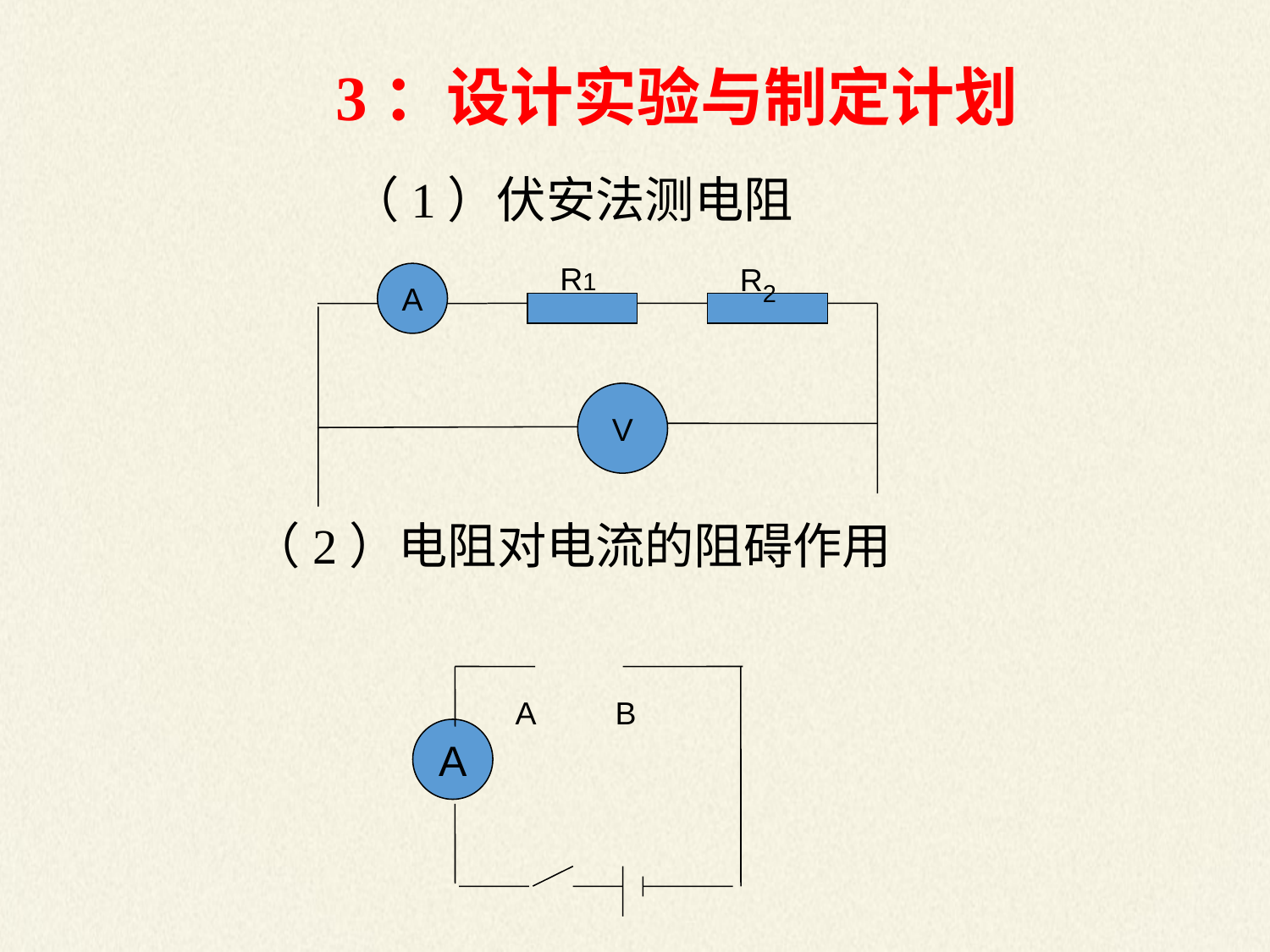

3：设计实验与制定计划
（1）伏安法测电阻

（2）电阻对电流的阻碍作用
R2
R1

A

V

A
B
A